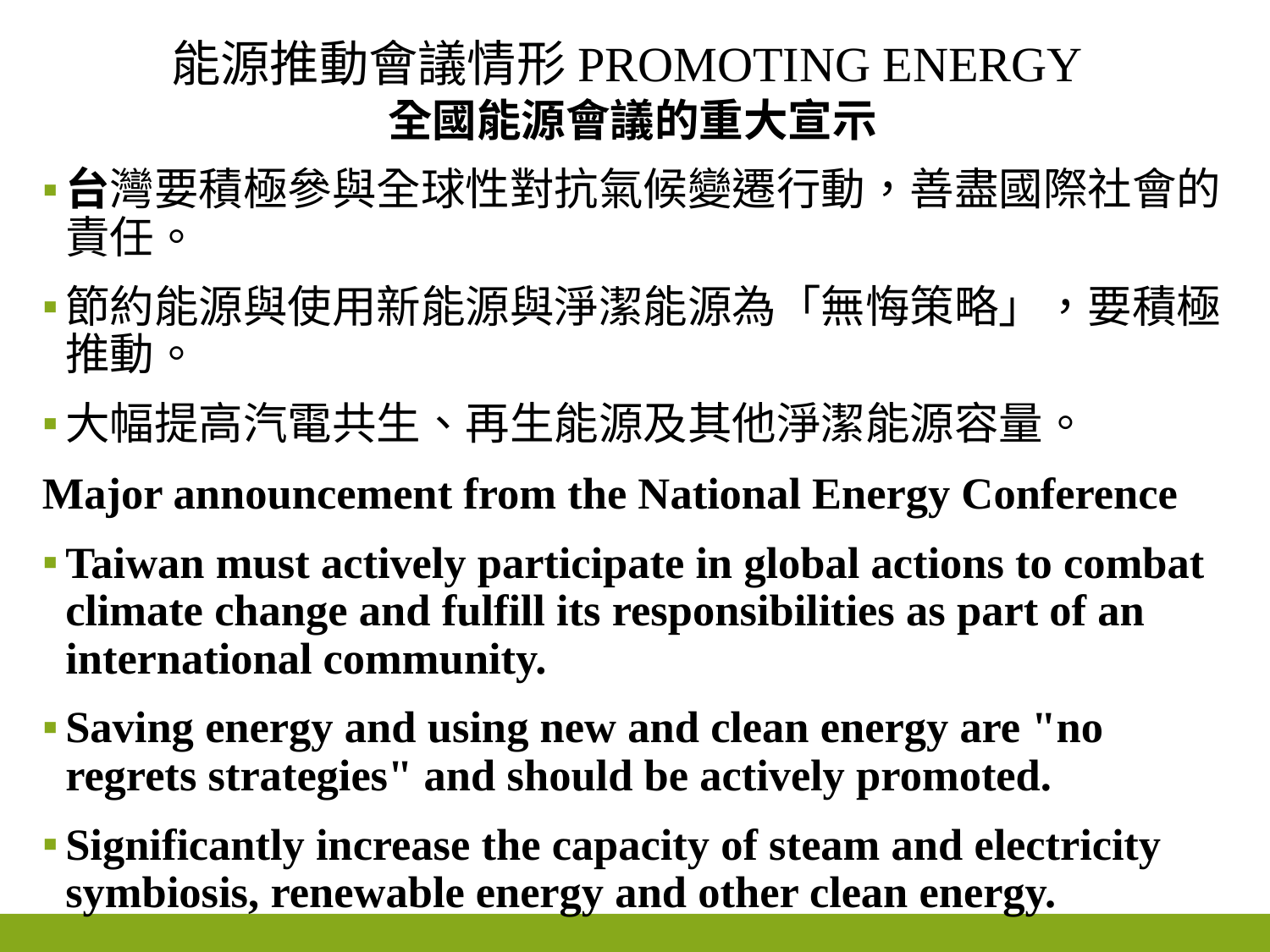

# 能源推動會議情形Promoting Energy
全國能源會議的重大宣示
台灣要積極參與全球性對抗氣候變遷行動，善盡國際社會的責任。
節約能源與使用新能源與淨潔能源為「無悔策略」，要積極推動。
大幅提高汽電共生、再生能源及其他淨潔能源容量。
Major announcement from the National Energy Conference
Taiwan must actively participate in global actions to combat climate change and fulfill its responsibilities as part of an international community.
Saving energy and using new and clean energy are "no regrets strategies" and should be actively promoted.
Significantly increase the capacity of steam and electricity symbiosis, renewable energy and other clean energy.